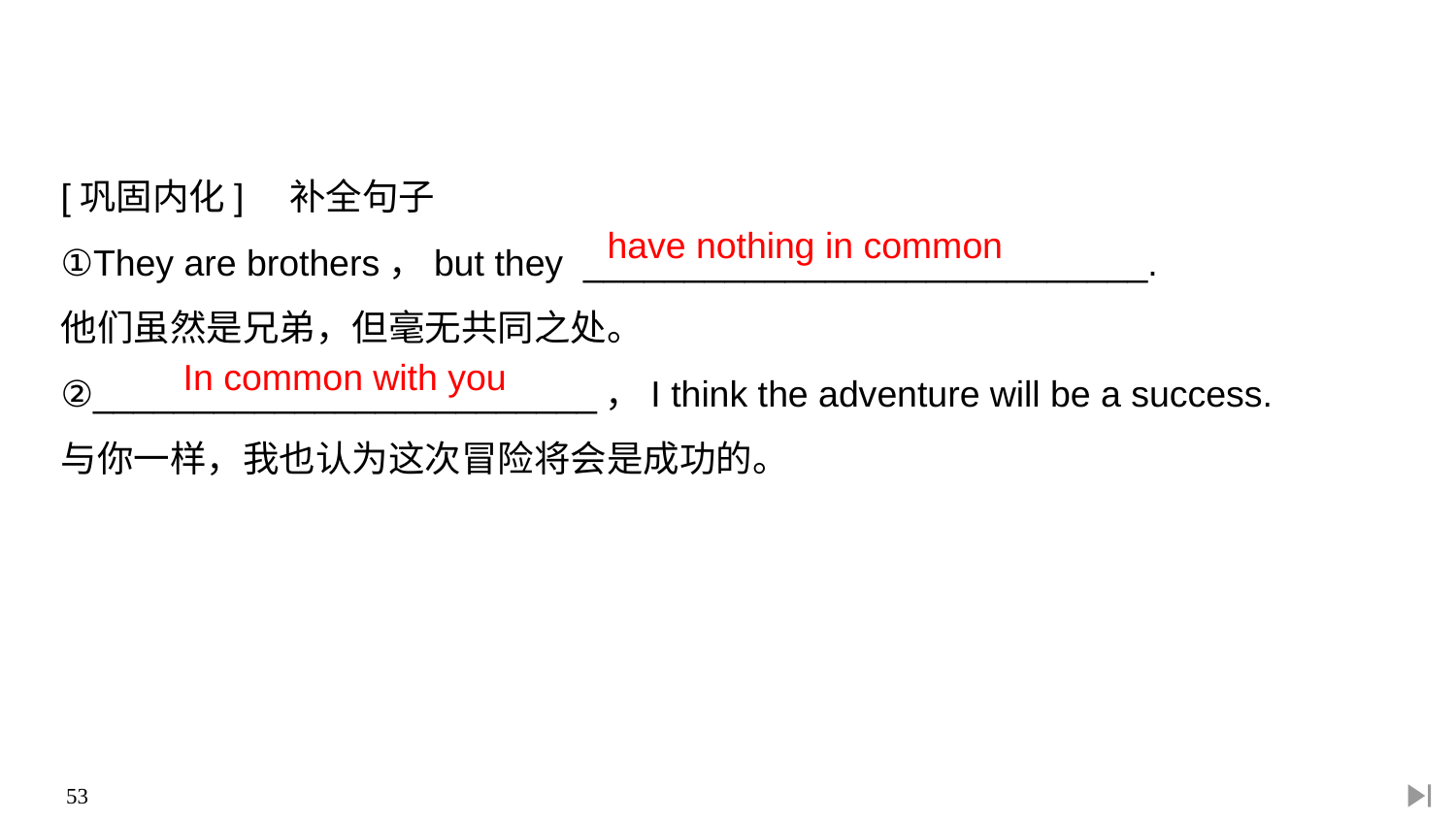

[巩固内化]　补全句子
①They are brothers，but they  ____________________________.
他们虽然是兄弟，但毫无共同之处。
②_________________________，I think the adventure will be a success.
与你一样，我也认为这次冒险将会是成功的。
have nothing in common
In common with you